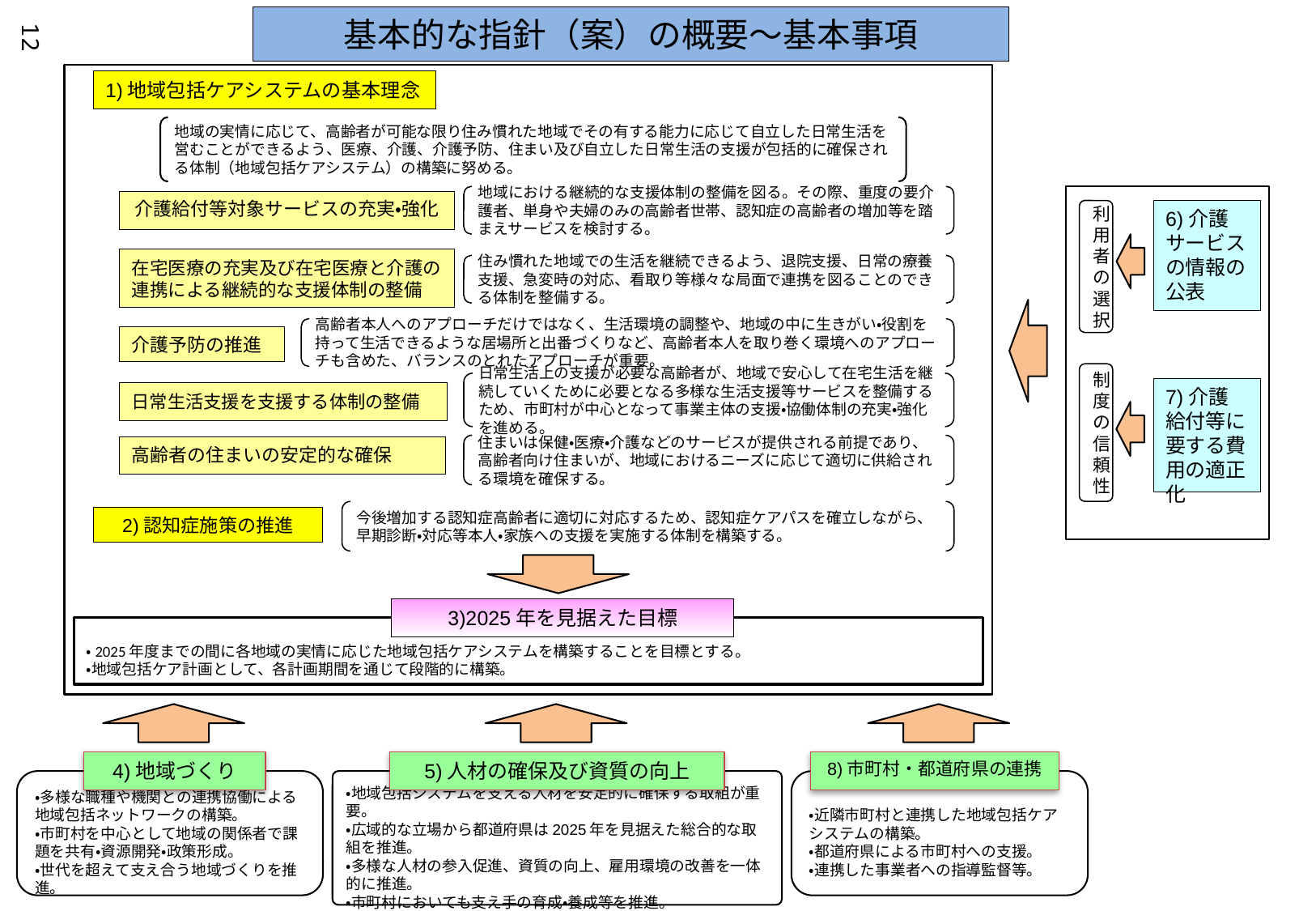

基本的な指針（案）の概要～基本事項
12

1)地域包括ケアシステムの基本理念
地域の実情に応じて、高齢者が可能な限り住み慣れた地域でその有する能力に応じて自立した日常生活を営むことができるよう、医療、介護、介護予防、住まい及び自立した日常生活の支援が包括的に確保される体制（地域包括ケアシステム）の構築に努める。

地域における継続的な支援体制の整備を図る。その際、重度の要介護者、単身や夫婦のみの高齢者世帯、認知症の高齢者の増加等を踏まえサービスを検討する。
介護給付等対象サービスの充実・強化
利用者の選択
6)介護サービスの情報の公表

在宅医療の充実及び在宅医療と介護の連携による継続的な支援体制の整備
住み慣れた地域での生活を継続できるよう、退院支援、日常の療養支援、急変時の対応、看取り等様々な局面で連携を図ることのできる体制を整備する。

高齢者本人へのアプローチだけではなく、生活環境の調整や、地域の中に生きがい・役割を持って生活できるような居場所と出番づくりなど、高齢者本人を取り巻く環境へのアプローチも含めた、バランスのとれたアプローチが重要。
介護予防の推進
制度の信頼性
日常生活上の支援が必要な高齢者が、地域で安心して在宅生活を継続していくために必要となる多様な生活支援等サービスを整備するため、市町村が中心となって事業主体の支援・協働体制の充実・強化を進める。
7)介護給付等に要する費用の適正化
日常生活支援を支援する体制の整備

住まいは保健・医療・介護などのサービスが提供される前提であり、高齢者向け住まいが、地域におけるニーズに応じて適切に供給される環境を確保する。
高齢者の住まいの安定的な確保
今後増加する認知症高齢者に適切に対応するため、認知症ケアパスを確立しながら、早期診断・対応等本人・家族への支援を実施する体制を構築する。

2)認知症施策の推進
3)2025年を見据えた目標

・2025年度までの間に各地域の実情に応じた地域包括ケアシステムを構築することを目標とする。
・地域包括ケア計画として、各計画期間を通じて段階的に構築。

8)市町村・都道府県の連携
4)地域づくり
5)人材の確保及び資質の向上

・近隣市町村と連携した地域包括ケアシステムの構築。
・都道府県による市町村への支援。
・連携した事業者への指導監督等。

・多様な職種や機関との連携協働による地域包括ネットワークの構築。
・市町村を中心として地域の関係者で課題を共有・資源開発・政策形成。
・世代を超えて支え合う地域づくりを推進。

・地域包括システムを支える人材を安定的に確保する取組が重要。
・広域的な立場から都道府県は2025年を見据えた総合的な取組を推進。
・多様な人材の参入促進、資質の向上、雇用環境の改善を一体的に推進。
・市町村においても支え手の育成・養成等を推進。